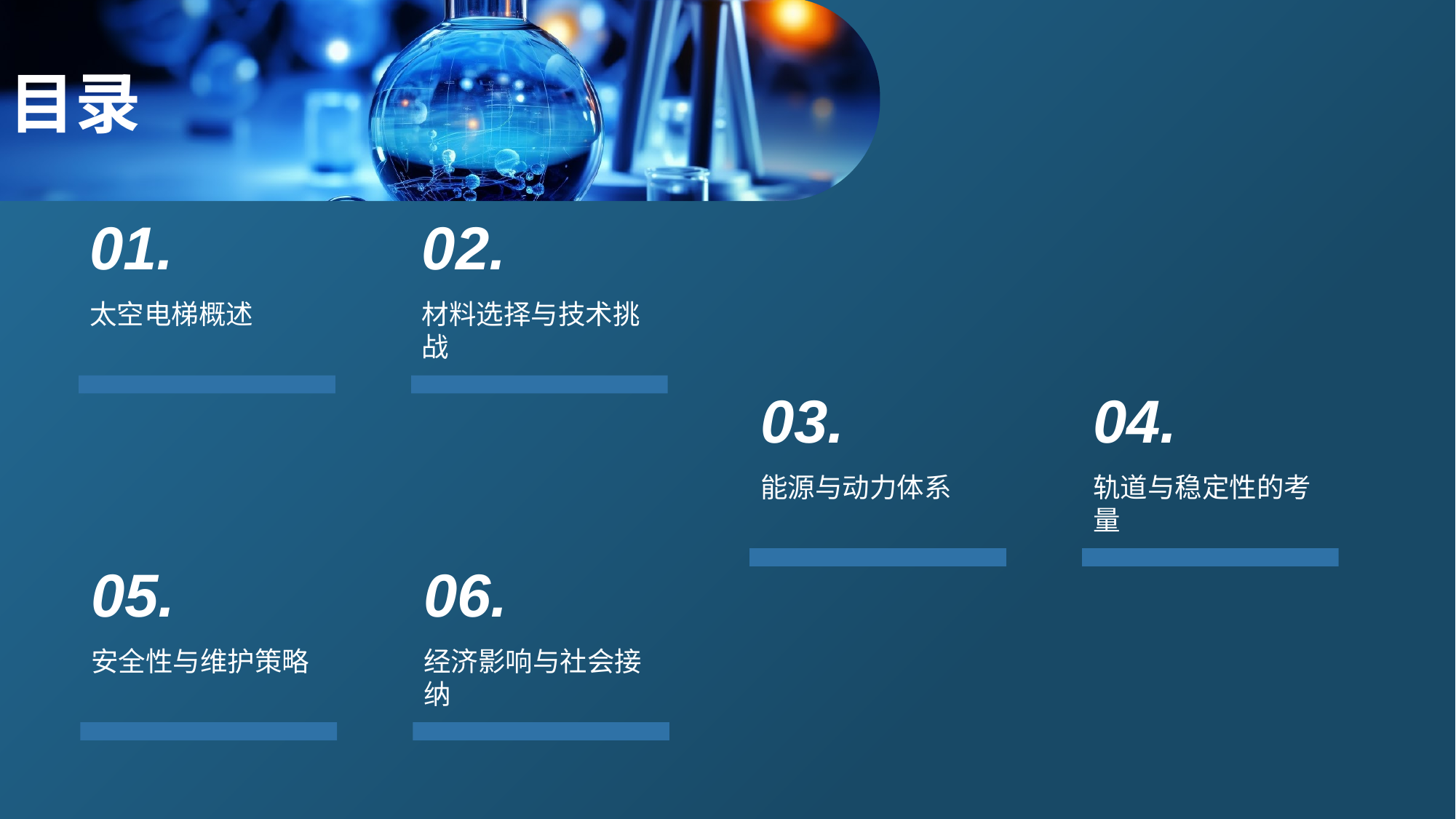

目录
01.
02.
太空电梯概述
材料选择与技术挑战

03.
04.
能源与动力体系
轨道与稳定性的考量

05.
06.
安全性与维护策略
经济影响与社会接纳